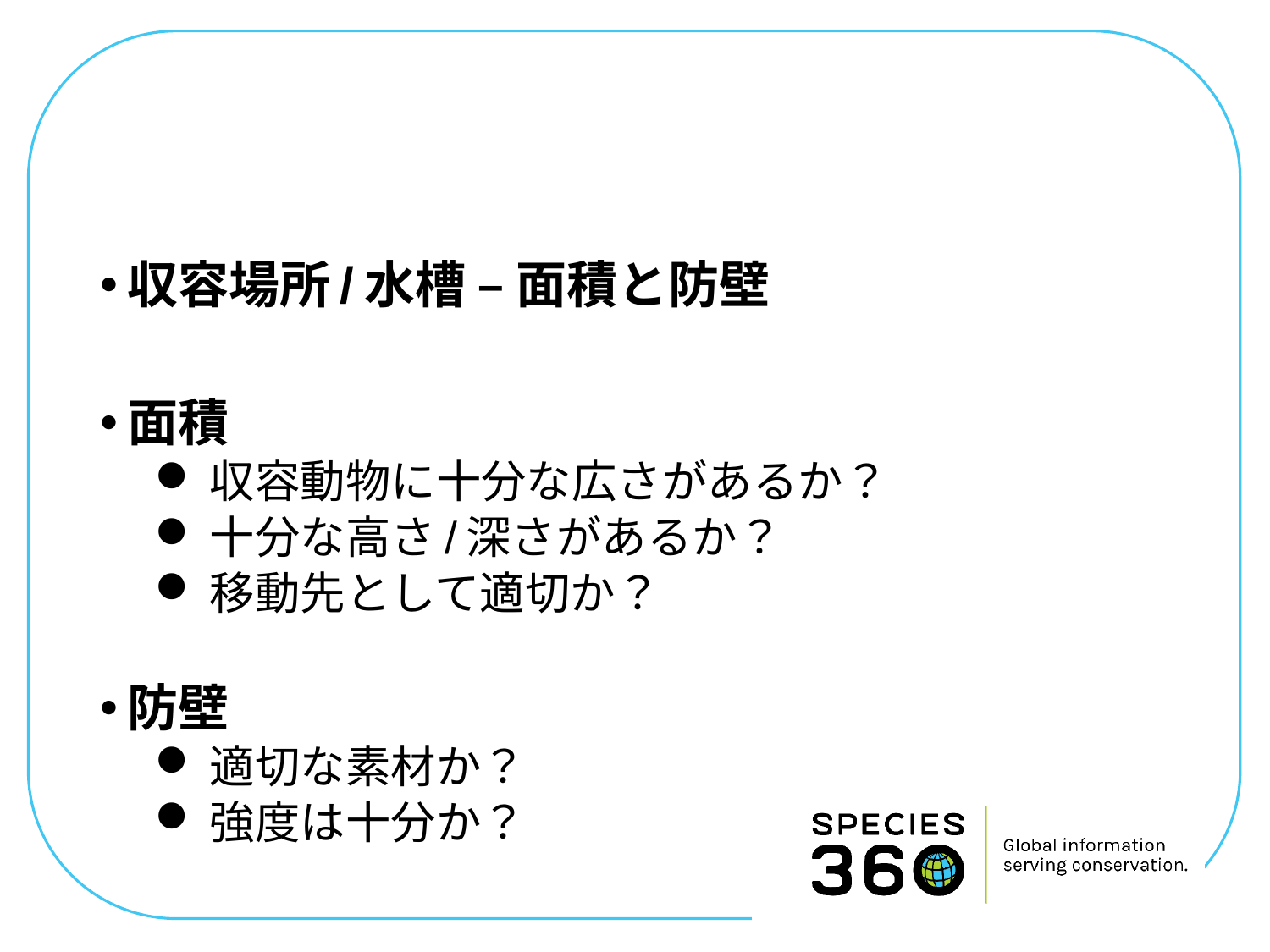

収容場所/水槽 – 面積と防壁

面積
収容動物に十分な広さがあるか？
十分な高さ/深さがあるか？
移動先として適切か？
防壁
適切な素材か？
強度は十分か？